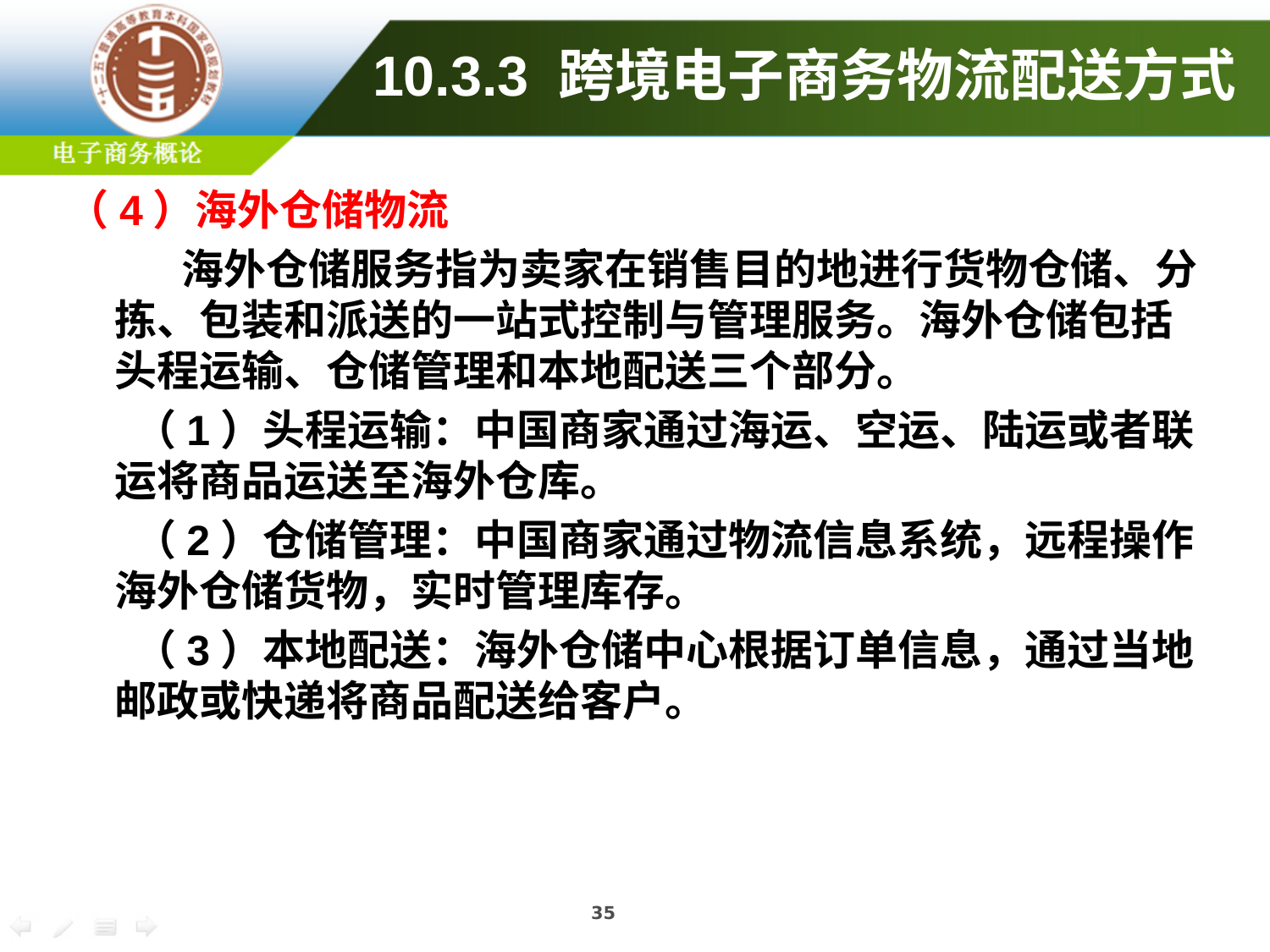

10.3.3 跨境电子商务物流配送方式
（4）海外仓储物流
           海外仓储服务指为卖家在销售目的地进行货物仓储、分拣、包装和派送的一站式控制与管理服务。海外仓储包括头程运输、仓储管理和本地配送三个部分。
      （1）头程运输：中国商家通过海运、空运、陆运或者联运将商品运送至海外仓库。
      （2）仓储管理：中国商家通过物流信息系统，远程操作海外仓储货物，实时管理库存。
      （3）本地配送：海外仓储中心根据订单信息，通过当地邮政或快递将商品配送给客户。

35